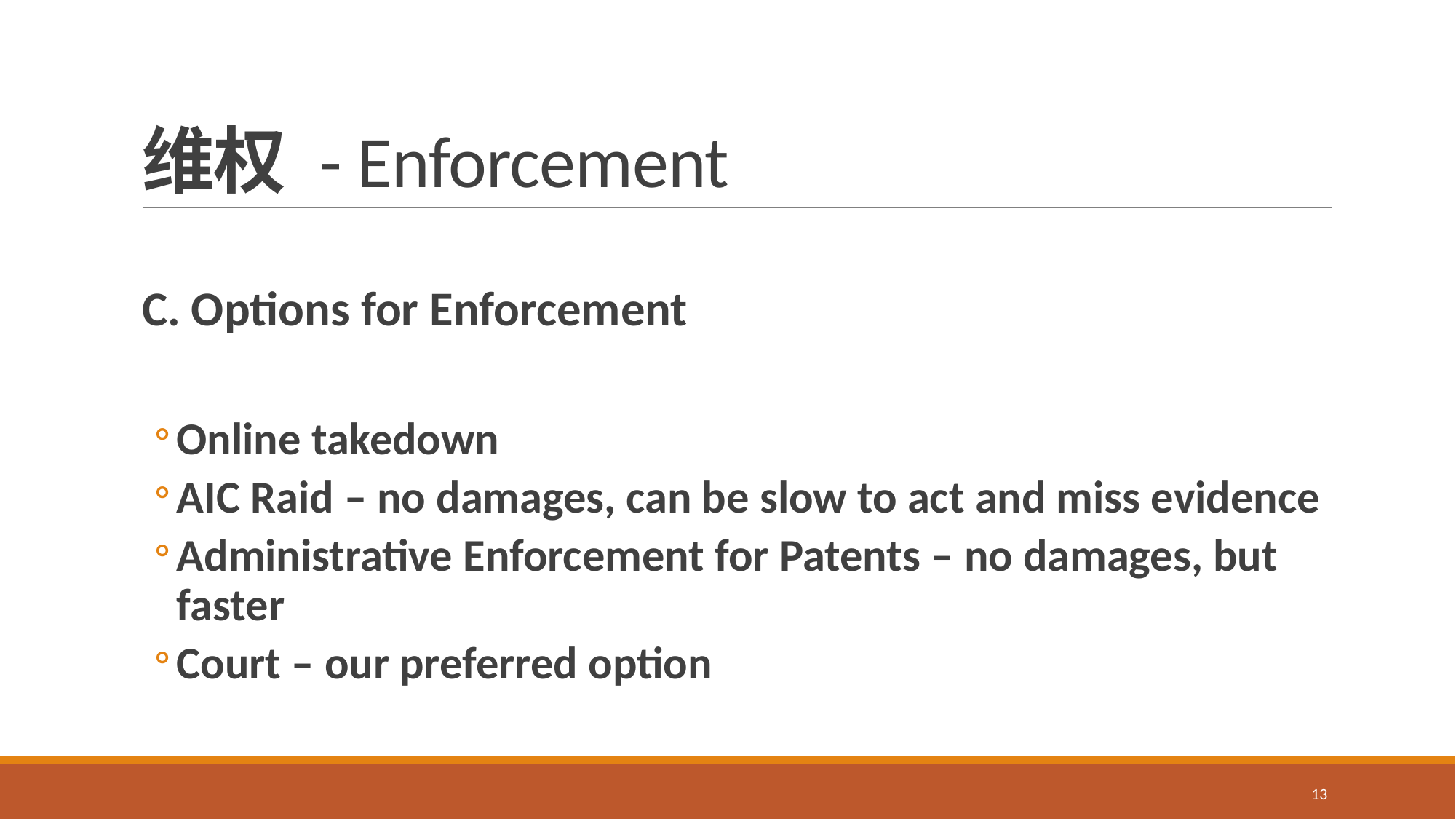

# 维权 - Enforcement

C. Options for Enforcement

Online takedown
AIC Raid – no damages, can be slow to act and miss evidence
Administrative Enforcement for Patents – no damages, but faster
Court – our preferred option
13